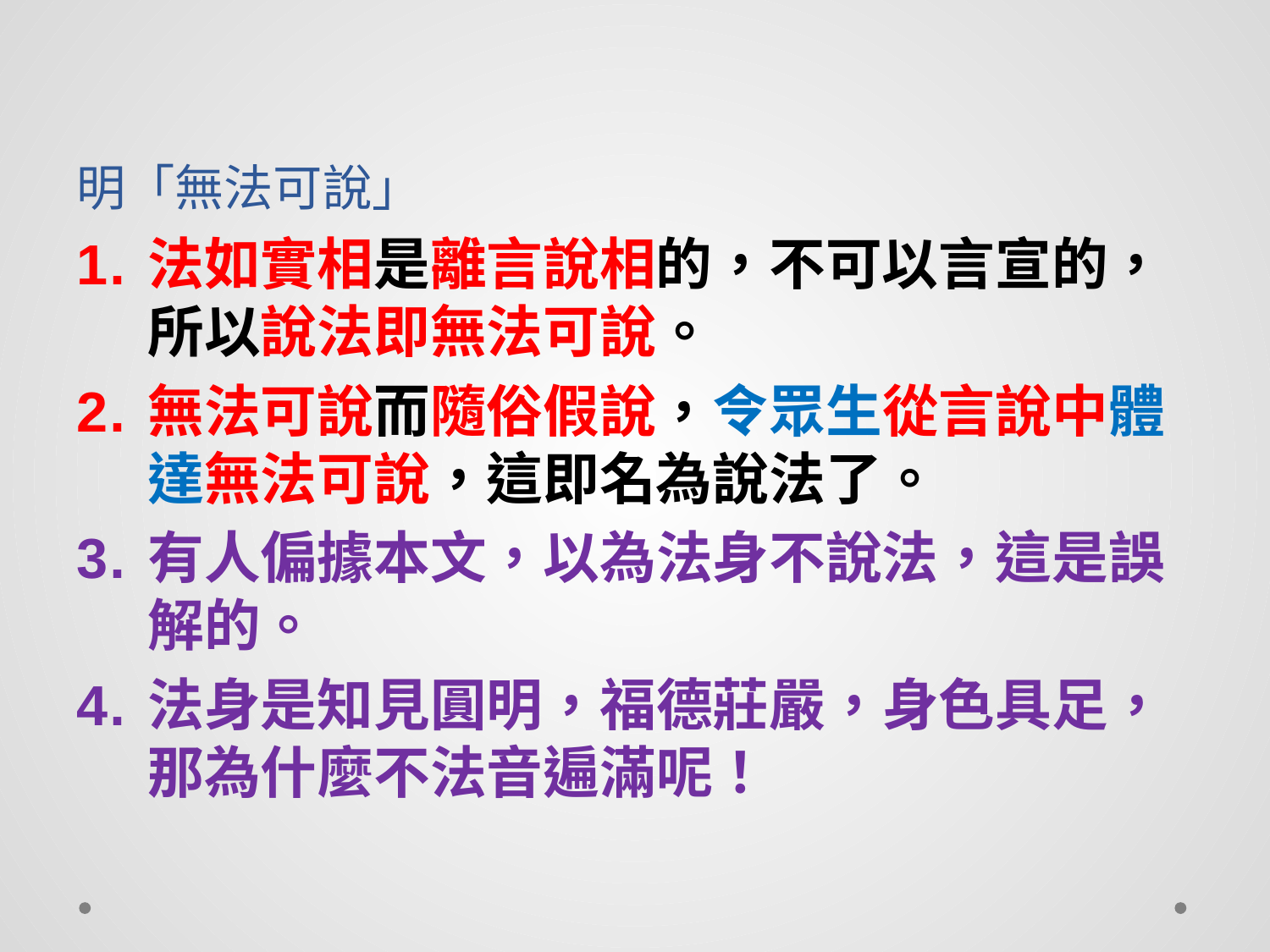

# 明「無法可說」
法如實相是離言說相的，不可以言宣的，所以說法即無法可說。
無法可說而隨俗假說，令眾生從言說中體達無法可說，這即名為說法了。
有人偏據本文，以為法身不說法，這是誤解的。
法身是知見圓明，福德莊嚴，身色具足，那為什麼不法音遍滿呢！